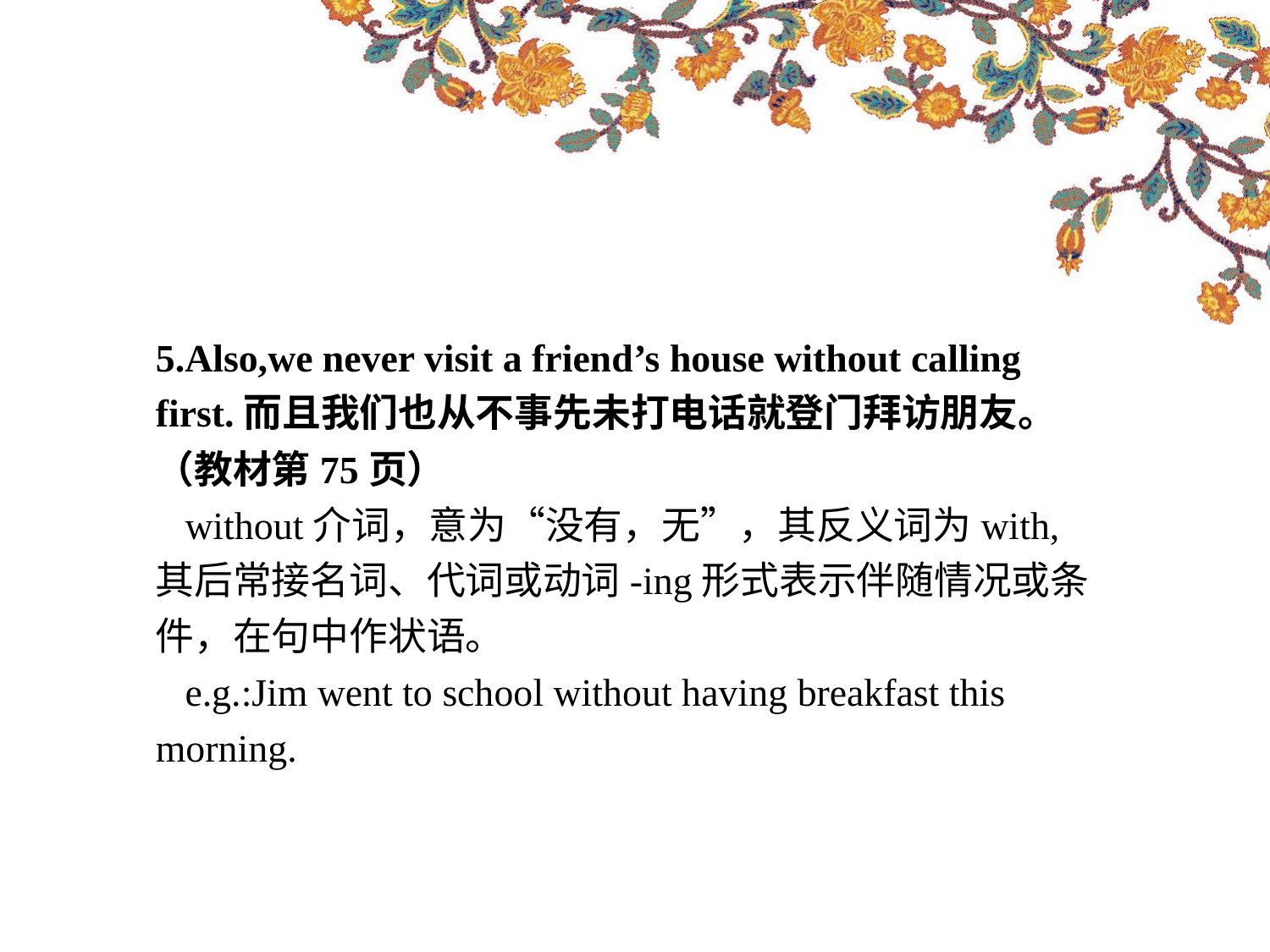

5.Also,we never visit a friend’s house without calling first.而且我们也从不事先未打电话就登门拜访朋友。（教材第75页）
   without介词，意为“没有，无”，其反义词为with,其后常接名词、代词或动词-ing形式表示伴随情况或条件，在句中作状语。
   e.g.:Jim went to school without having breakfast this morning.